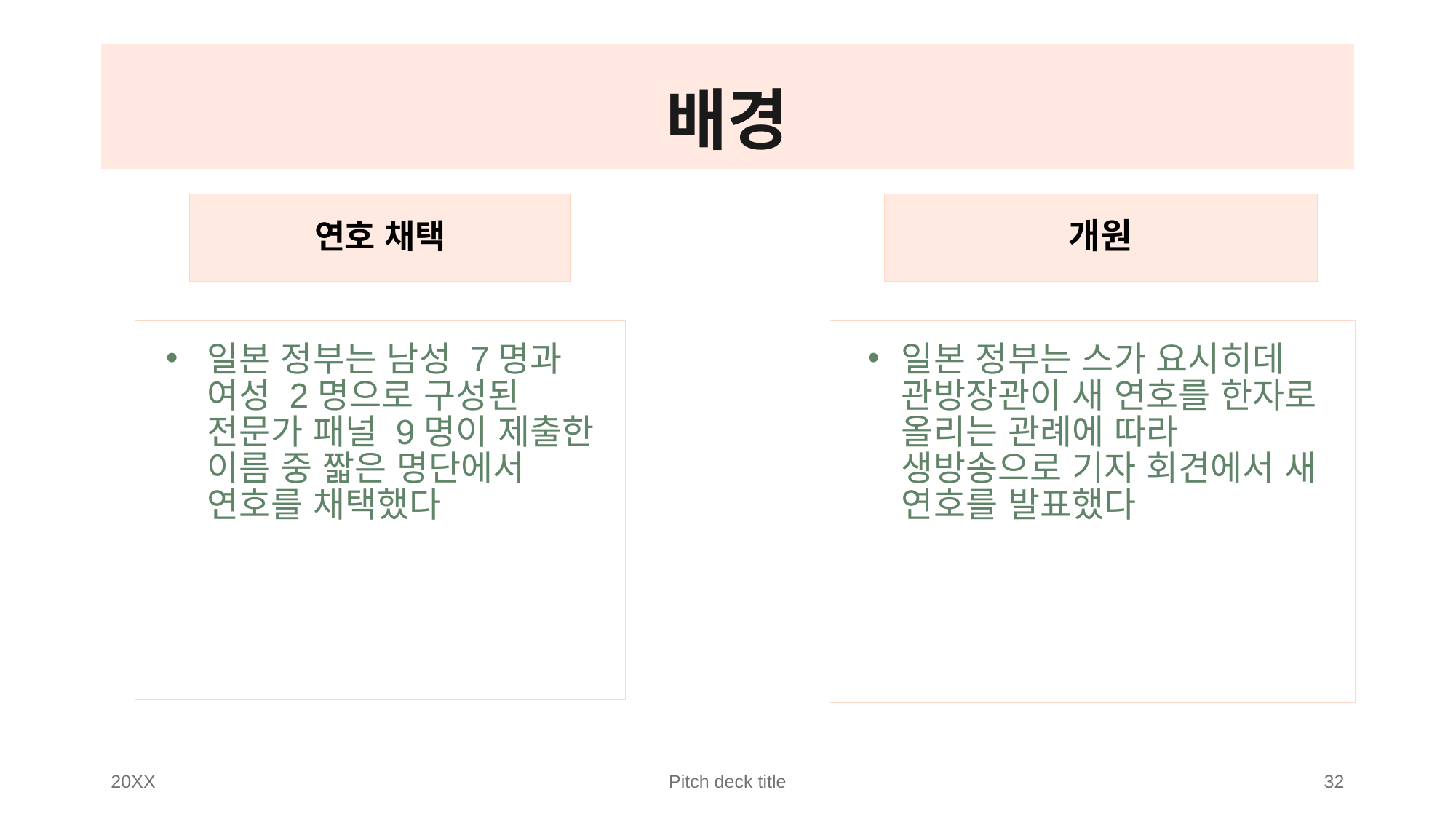

# 배경
연호 채택
개원
일본 정부는 남성 7명과 여성 2명으로 구성된 전문가 패널 9명이 제출한 이름 중 짧은 명단에서 연호를 채택했다
일본 정부는 스가 요시히데 관방장관이 새 연호를 한자로 올리는 관례에 따라 생방송으로 기자 회견에서 새 연호를 발표했다
20XX
Pitch deck title
32